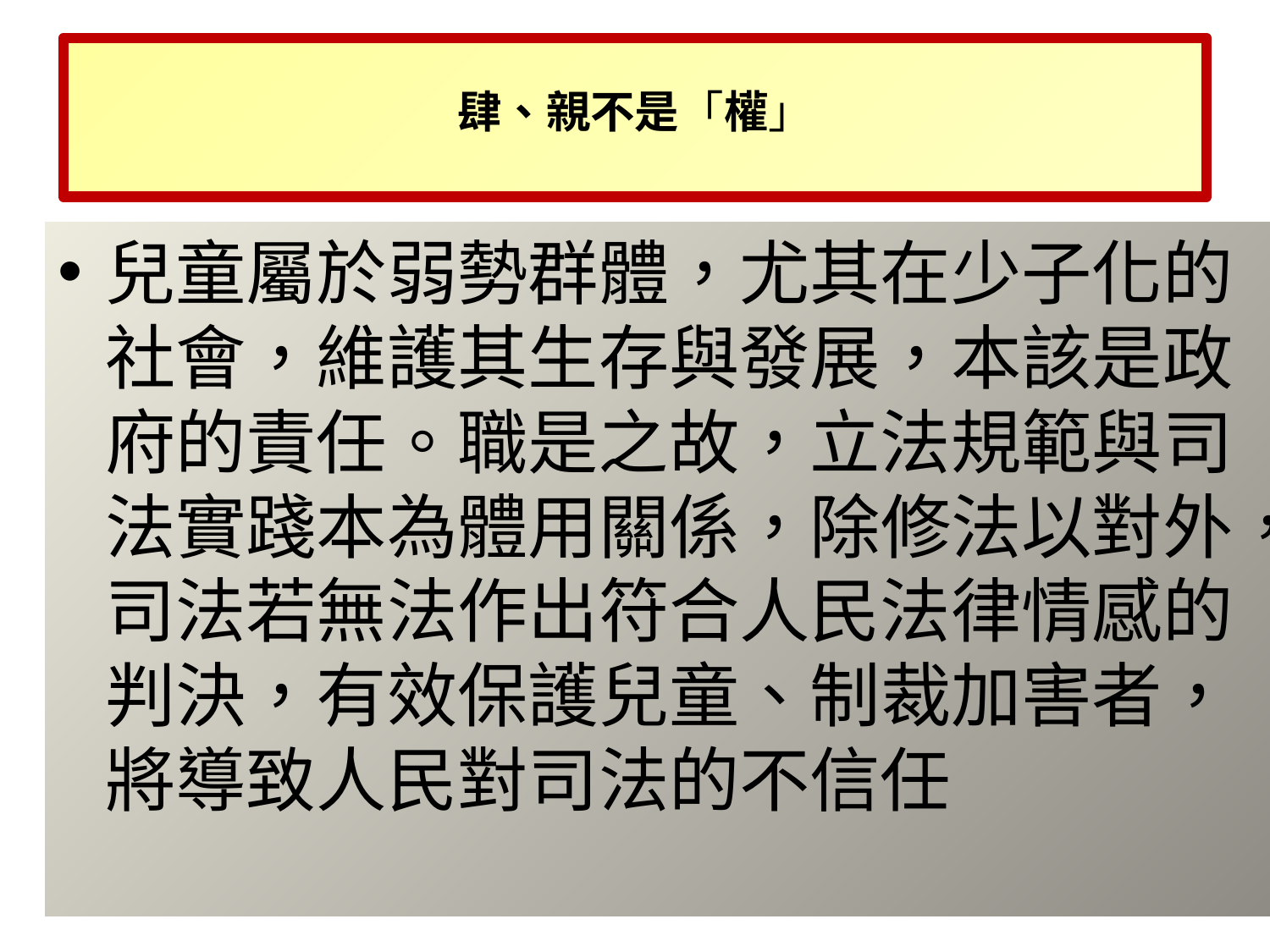

# 肆、親不是「權」
兒童屬於弱勢群體，尤其在少子化的社會，維護其生存與發展，本該是政府的責任。職是之故，立法規範與司法實踐本為體用關係，除修法以對外，司法若無法作出符合人民法律情感的判決，有效保護兒童、制裁加害者，將導致人民對司法的不信任